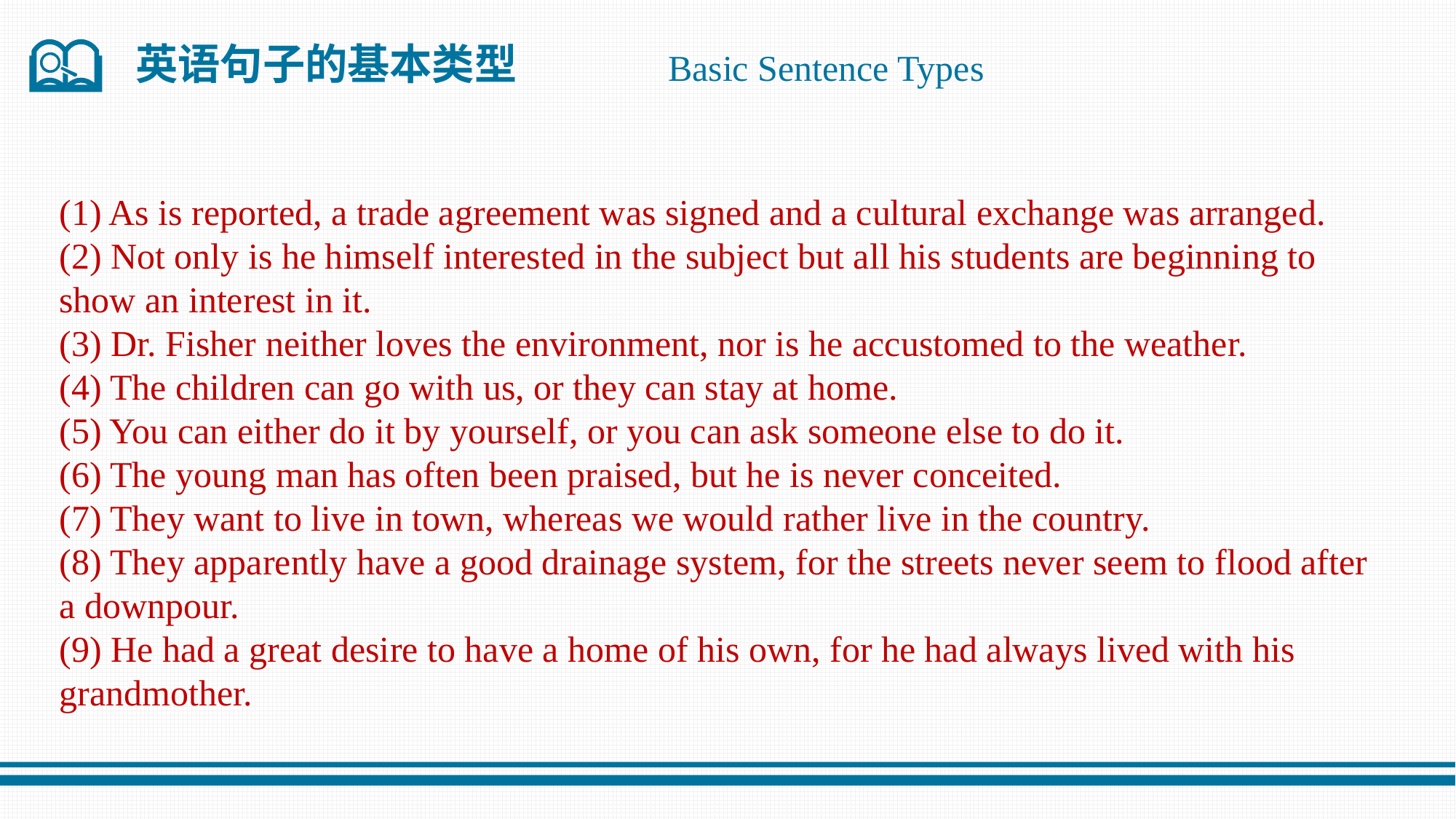

英语句子的基本类型
Basic Sentence Types

(1) As is reported, a trade agreement was signed and a cultural exchange was arranged.
(2) Not only is he himself interested in the subject but all his students are beginning to
show an interest in it.
(3) Dr. Fisher neither loves the environment, nor is he accustomed to the weather.
(4) The children can go with us, or they can stay at home.
(5) You can either do it by yourself, or you can ask someone else to do it.
(6) The young man has often been praised, but he is never conceited.
(7) They want to live in town, whereas we would rather live in the country.
(8) They apparently have a good drainage system, for the streets never seem to flood after a downpour.
(9) He had a great desire to have a home of his own, for he had always lived with his
grandmother.